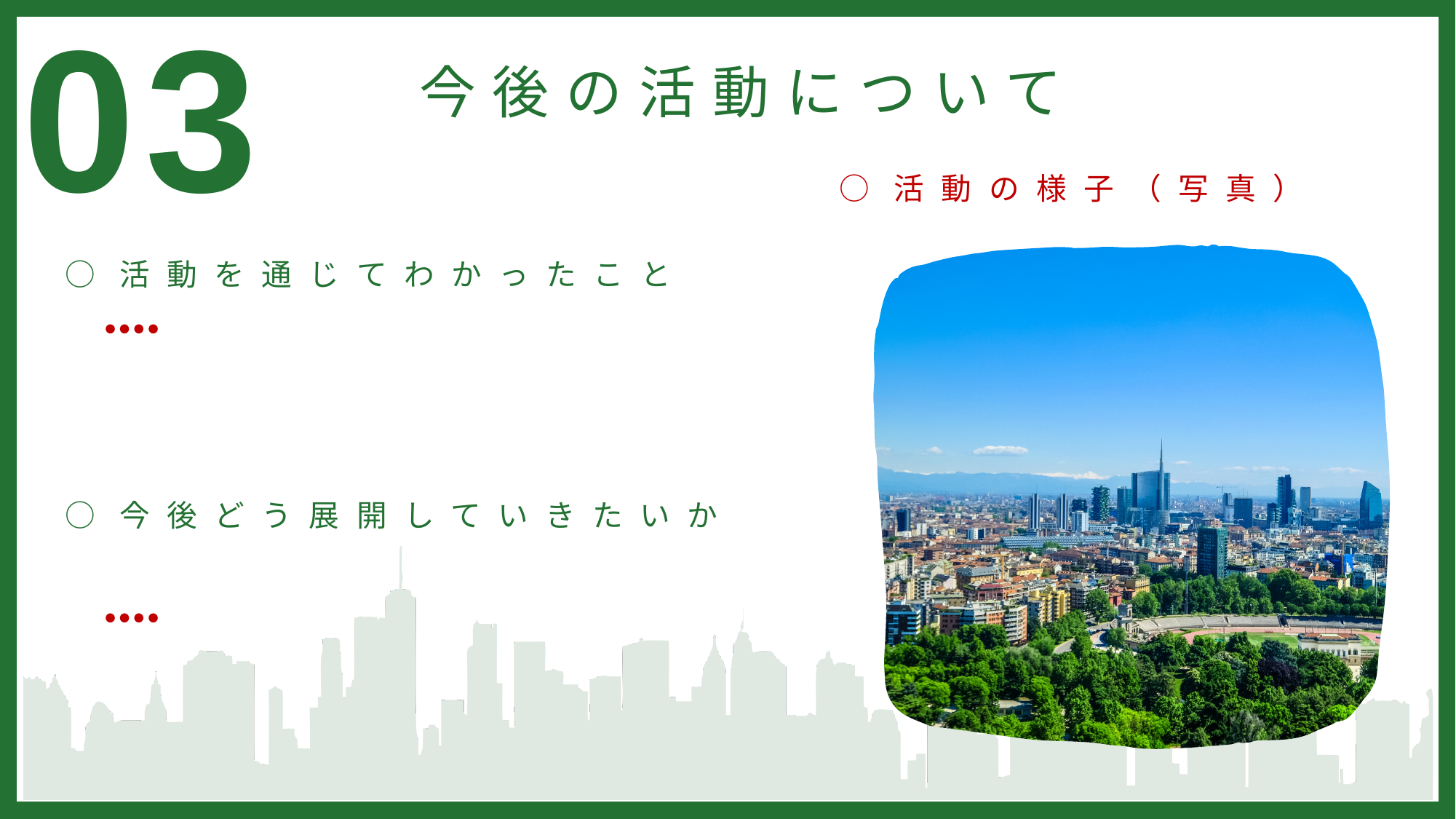

03
今後の活動について
○活動の様子（写真）
○活動を通じてわかったこと

●●●●
○今後どう展開していきたいか

●●●●